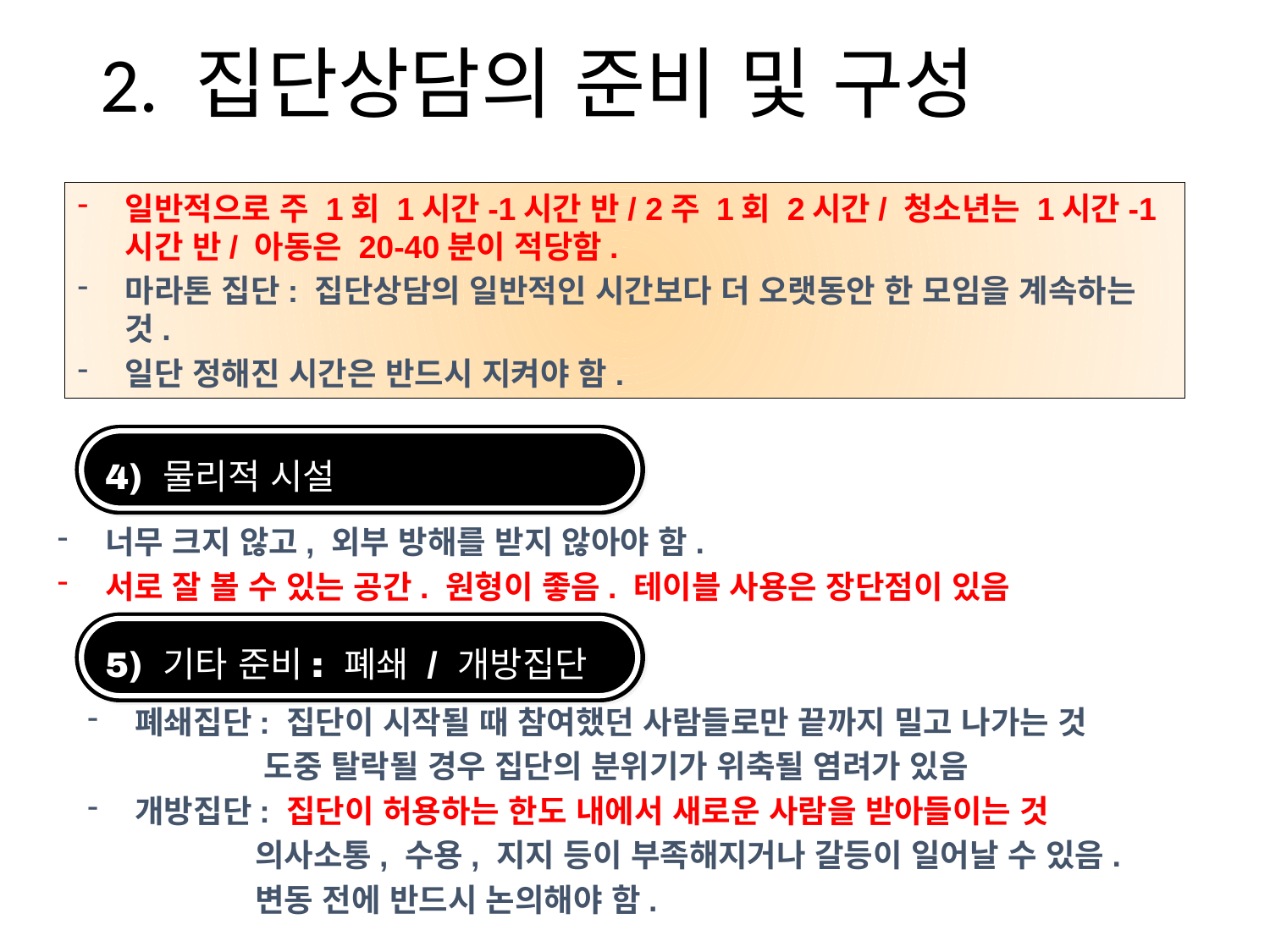

2. 집단상담의 준비 및 구성
일반적으로 주 1회 1시간-1시간 반/ 2주 1회 2시간/ 청소년는 1시간-1시간 반/ 아동은 20-40분이 적당함.
마라톤 집단: 집단상담의 일반적인 시간보다 더 오랫동안 한 모임을 계속하는 것.
일단 정해진 시간은 반드시 지켜야 함.

4) 물리적 시설
너무 크지 않고, 외부 방해를 받지 않아야 함.
서로 잘 볼 수 있는 공간. 원형이 좋음. 테이블 사용은 장단점이 있음

5) 기타 준비: 폐쇄 / 개방집단
폐쇄집단: 집단이 시작될 때 참여했던 사람들로만 끝까지 밀고 나가는 것
                   도중 탈락될 경우 집단의 분위기가 위축될 염려가 있음
개방집단: 집단이 허용하는 한도 내에서 새로운 사람을 받아들이는 것
                  의사소통, 수용, 지지 등이 부족해지거나 갈등이 일어날 수 있음.
                  변동 전에 반드시 논의해야 함.